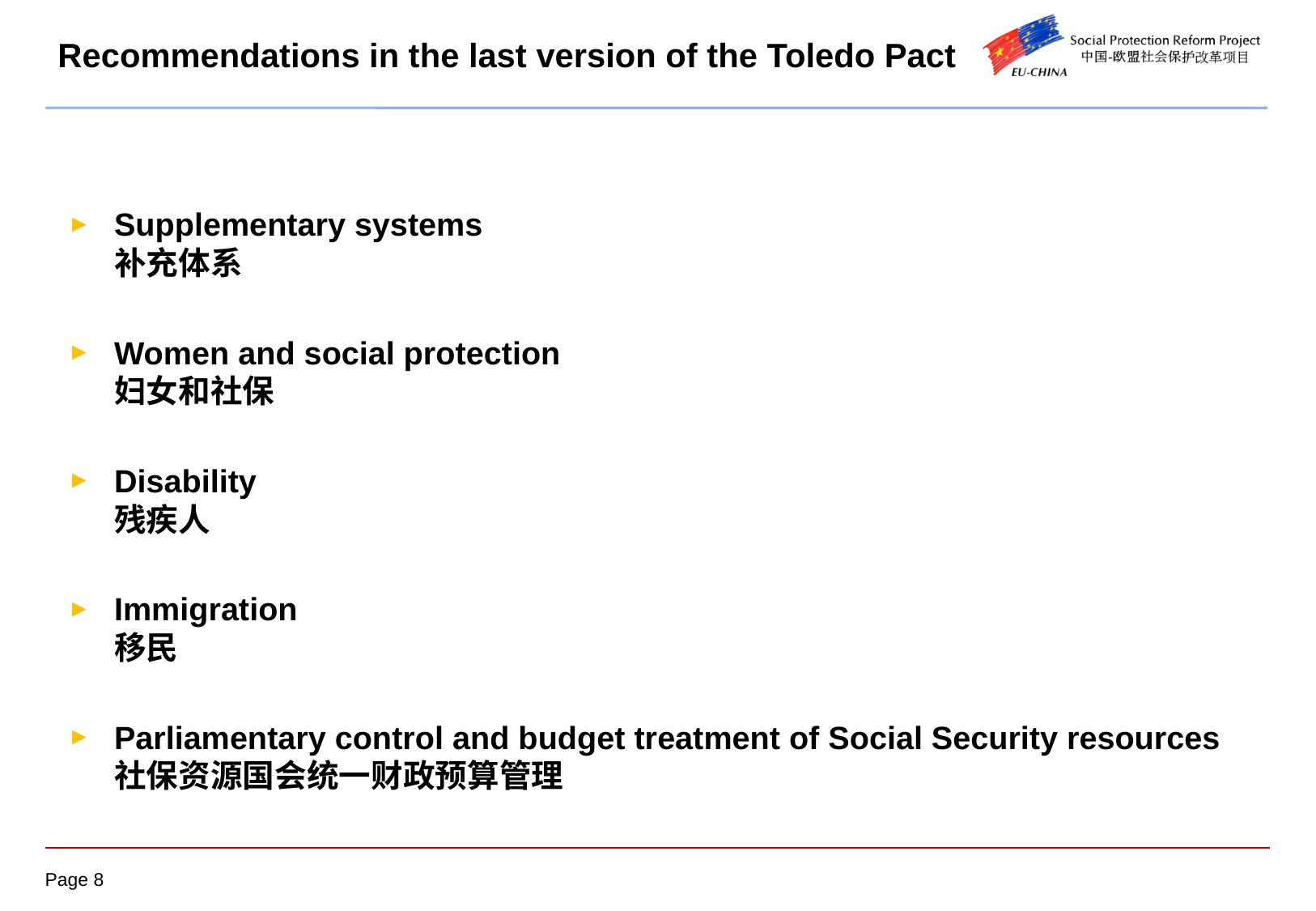

# Recommendations in the last version of the Toledo Pact

Supplementary systems
补充体系

Women and social protection
妇女和社保

Disability
残疾人

Immigration
移民

Parliamentary control and budget treatment of Social Security resources
社保资源国会统一财政预算管理